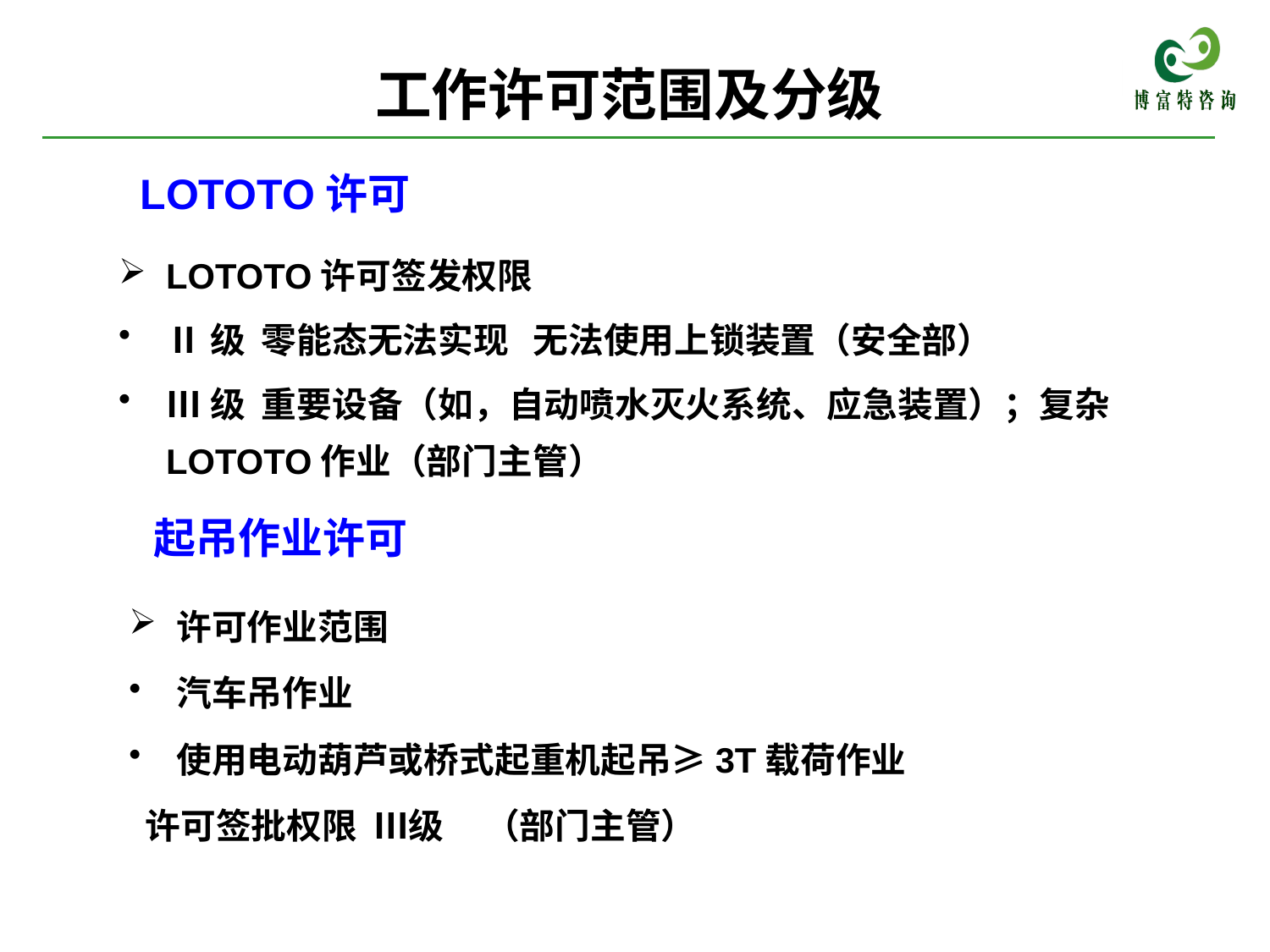

工作许可范围及分级
LOTOTO许可
LOTOTO许可签发权限
Ⅱ级  零能态无法实现   无法使用上锁装置（安全部）
Ⅲ级  重要设备（如，自动喷水灭火系统、应急装置）；复杂LOTOTO作业（部门主管）
起吊作业许可
许可作业范围
汽车吊作业
使用电动葫芦或桥式起重机起吊≥3T载荷作业
 许可签批权限  Ⅲ级     （部门主管）